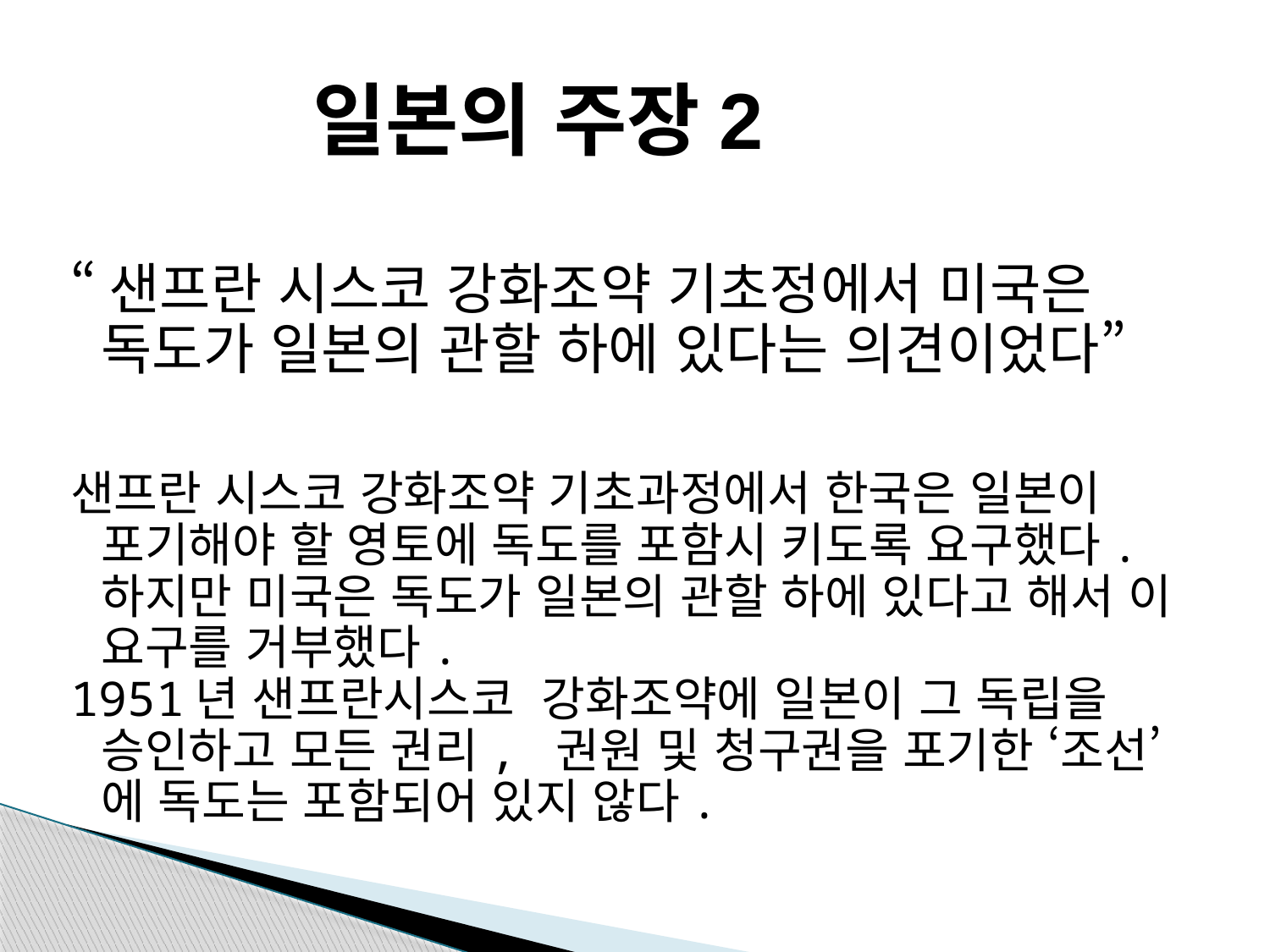

# 일본의 주장2
“샌프란 시스코 강화조약 기초정에서 미국은 독도가 일본의 관할 하에 있다는 의견이었다”

샌프란 시스코 강화조약 기초과정에서 한국은 일본이 포기해야 할 영토에 독도를 포함시 키도록 요구했다. 하지만 미국은 독도가 일본의 관할 하에 있다고 해서 이 요구를 거부했다.
1951년 샌프란시스코  강화조약에 일본이 그 독립을 승인하고 모든 권리, 권원 및 청구권을 포기한 ‘조선’에 독도는 포함되어 있지 않다.